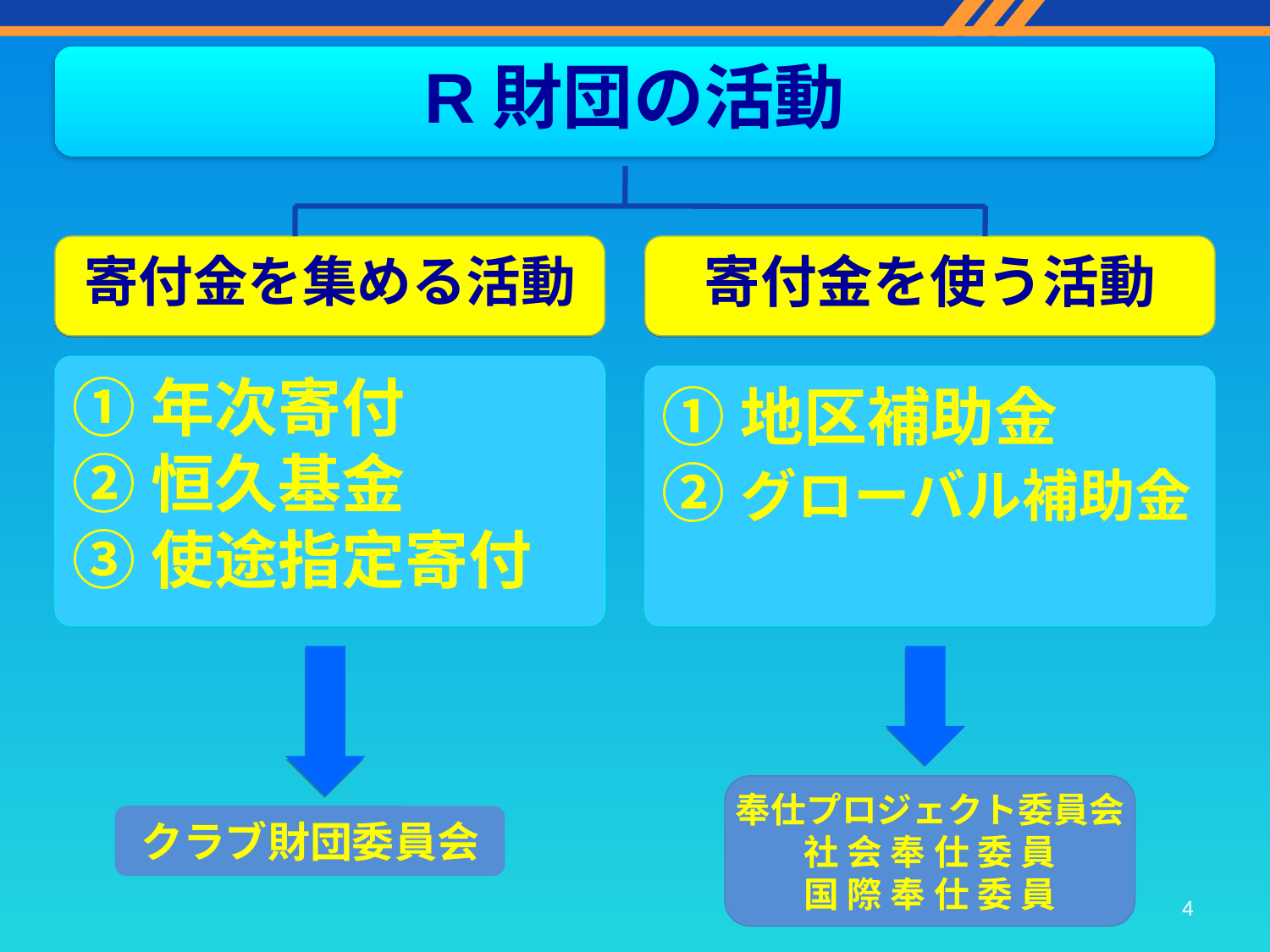

R財団の活動

寄付金を集める活動

寄付金を使う活動

①年次寄付
②恒久基金
③使途指定寄付

①地区補助金
②グローバル補助金

奉仕プロジェクト委員会
社 会 奉 仕 委 員
国 際 奉 仕 委 員
クラブ財団委員会
4